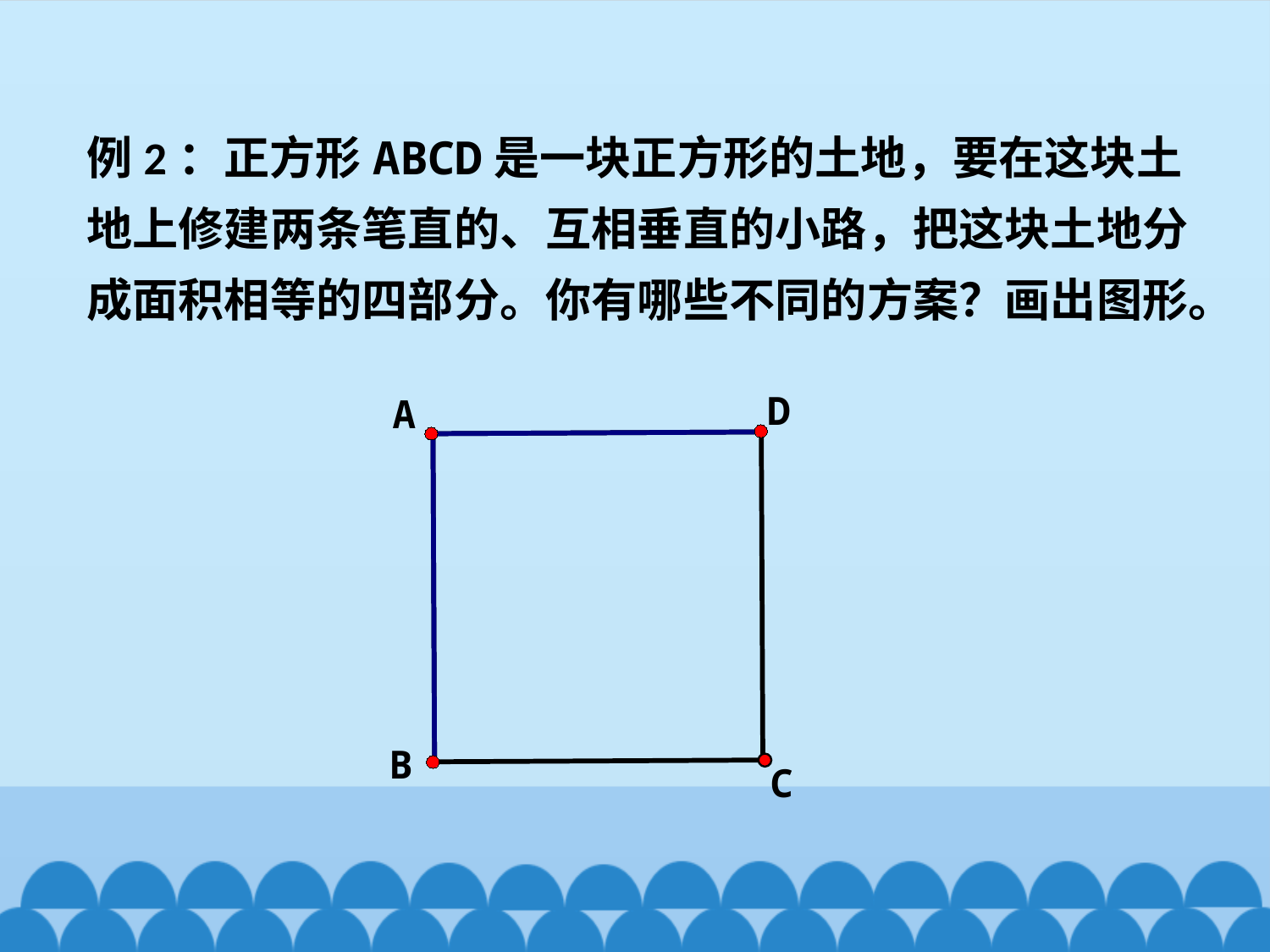

例2：正方形ABCD是一块正方形的土地，要在这块土地上修建两条笔直的、互相垂直的小路，把这块土地分成面积相等的四部分。你有哪些不同的方案？画出图形。

D

A

B

C